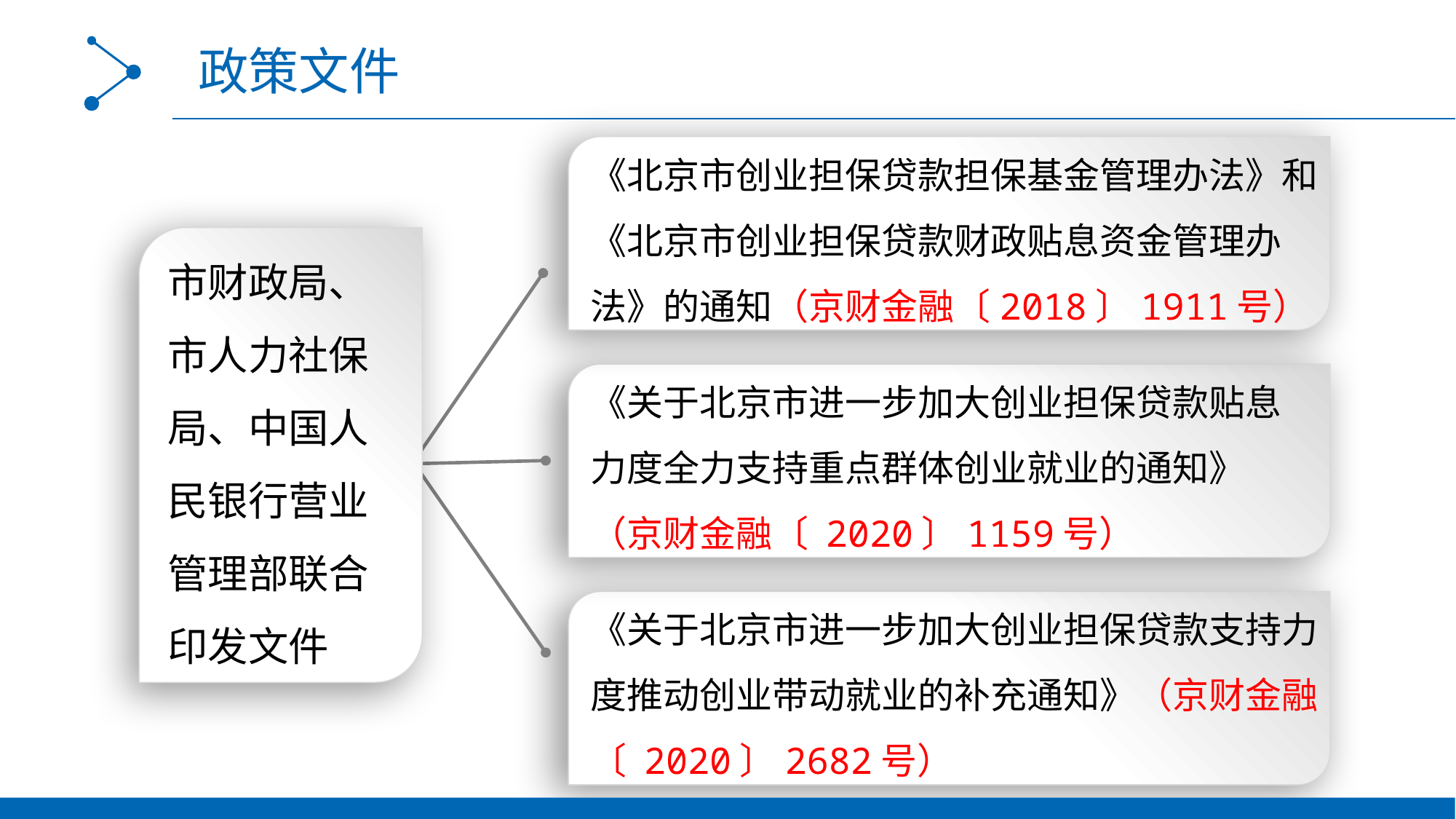

政策文件
《北京市创业担保贷款担保基金管理办法》和《北京市创业担保贷款财政贴息资金管理办法》的通知（京财金融〔2018〕1911号）

市财政局、市人力社保局、中国人民银行营业管理部联合印发文件
《关于北京市进一步加大创业担保贷款贴息力度全力支持重点群体创业就业的通知》（京财金融〔 2020〕1159号）

《关于北京市进一步加大创业担保贷款支持力度推动创业带动就业的补充通知》（京财金融〔 2020〕2682号）